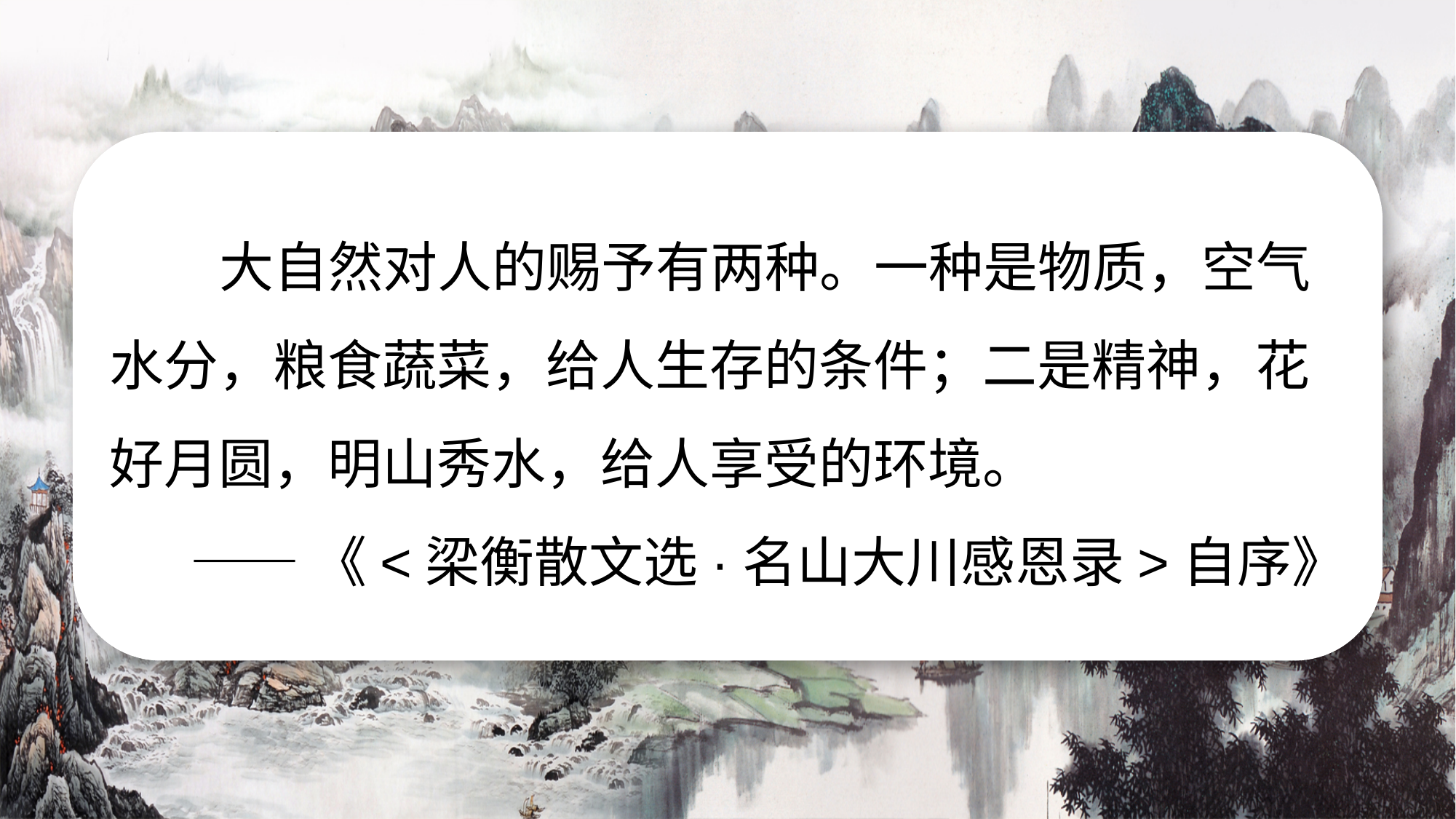

大自然对人的赐予有两种。一种是物质，空气水分，粮食蔬菜，给人生存的条件；二是精神，花好月圆，明山秀水，给人享受的环境。
——《<梁衡散文选·名山大川感恩录>自序》